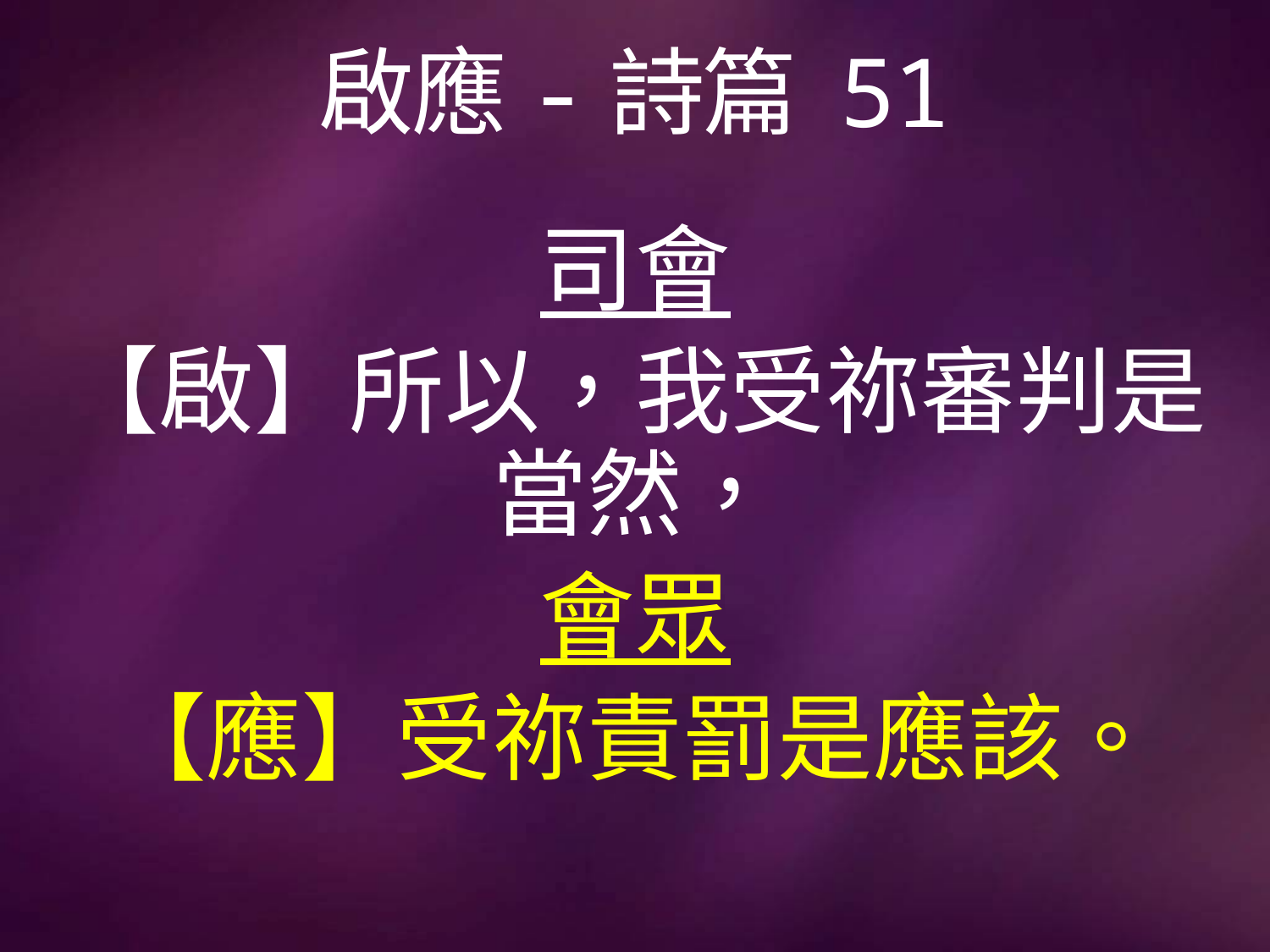

# 啟應-詩篇 51
司會
【啟】所以，我受祢審判是當然，
會眾
【應】受祢責罰是應該。